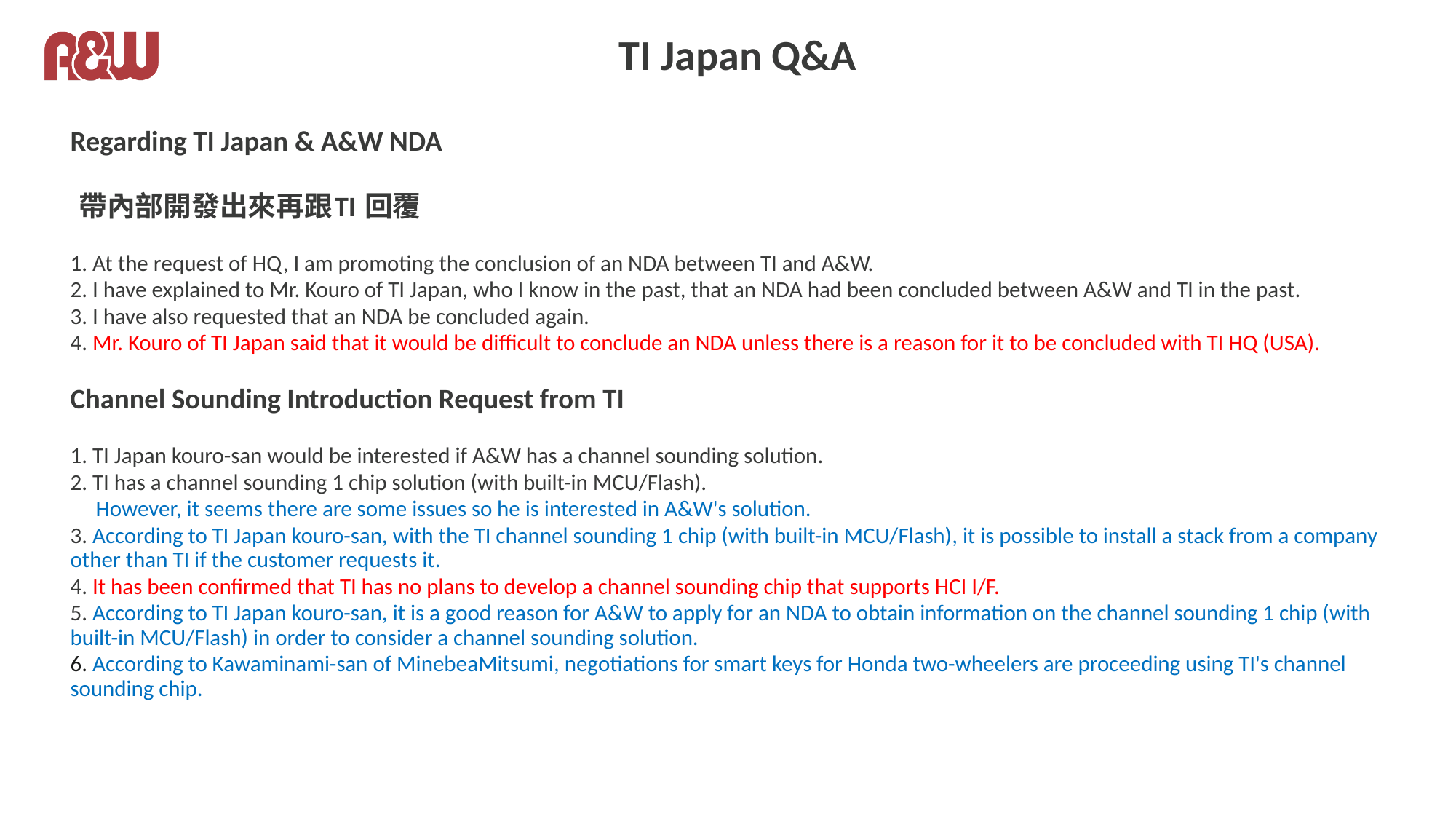

# TI Japan Q&A
Regarding TI Japan & A&W NDA

 帶內部開發出來再跟TI 回覆

1. At the request of HQ, I am promoting the conclusion of an NDA between TI and A&W.
2. I have explained to Mr. Kouro of TI Japan, who I know in the past, that an NDA had been concluded between A&W and TI in the past.
3. I have also requested that an NDA be concluded again.
4. Mr. Kouro of TI Japan said that it would be difficult to conclude an NDA unless there is a reason for it to be concluded with TI HQ (USA).

Channel Sounding Introduction Request from TI

1. TI Japan kouro-san would be interested if A&W has a channel sounding solution.
2. TI has a channel sounding 1 chip solution (with built-in MCU/Flash).
     However, it seems there are some issues so he is interested in A&W's solution.
3. According to TI Japan kouro-san, with the TI channel sounding 1 chip (with built-in MCU/Flash), it is possible to install a stack from a company other than TI if the customer requests it.
4. It has been confirmed that TI has no plans to develop a channel sounding chip that supports HCI I/F.
5. According to TI Japan kouro-san, it is a good reason for A&W to apply for an NDA to obtain information on the channel sounding 1 chip (with built-in MCU/Flash) in order to consider a channel sounding solution.
6. According to Kawaminami-san of MinebeaMitsumi, negotiations for smart keys for Honda two-wheelers are proceeding using TI's channel sounding chip.